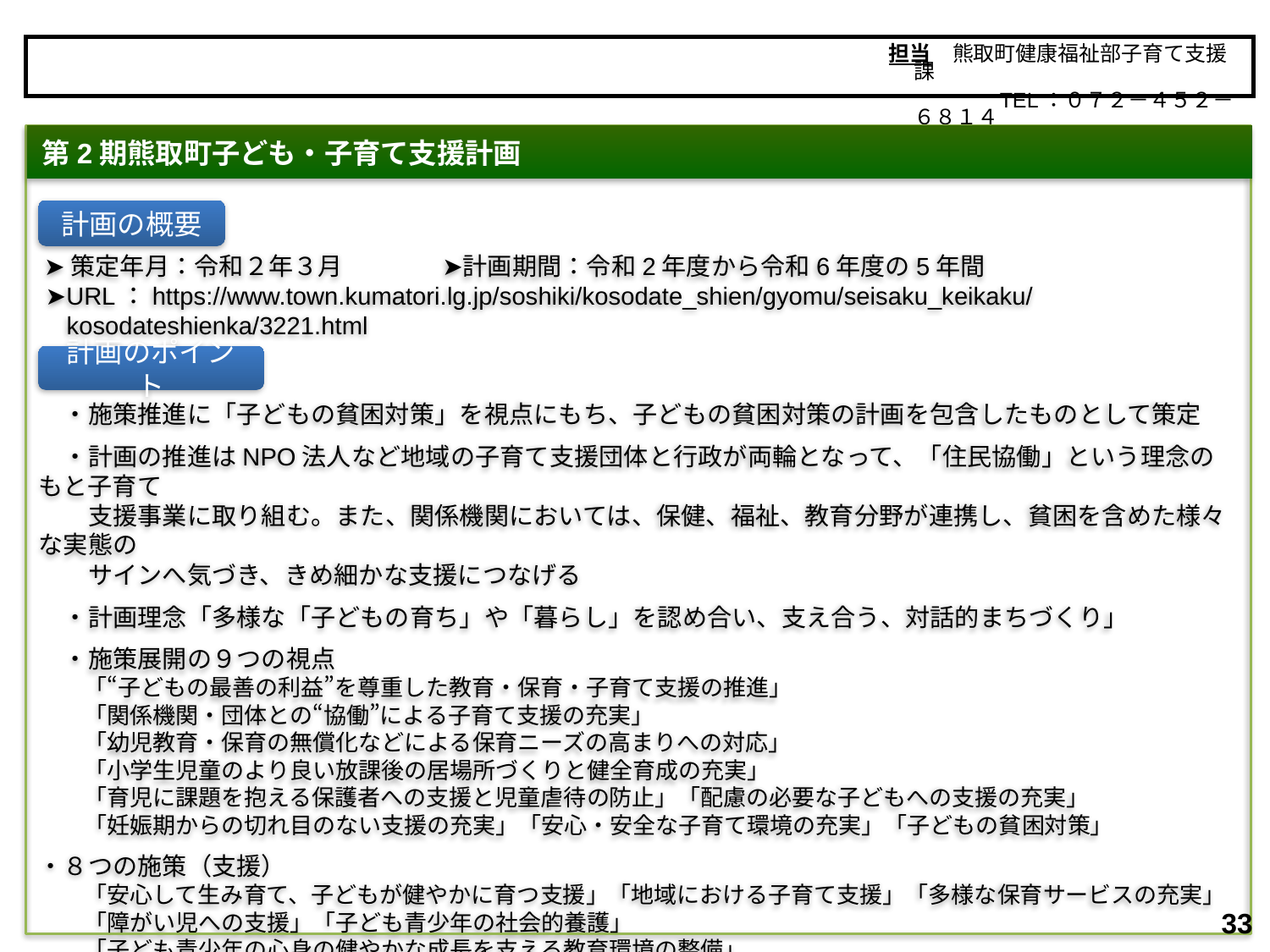

担当　熊取町健康福祉部子育て支援課
　　　　　TEL：０７２－４５２－６８１４

熊取町

 ➤策定年月：令和２年３月　　　　➤計画期間：令和2年度から令和6年度の5年間
 ➤URL：https://www.town.kumatori.lg.jp/soshiki/kosodate_shien/gyomu/seisaku_keikaku/
    kosodateshienka/3221.html

　・施策推進に「子どもの貧困対策」を視点にもち、子どもの貧困対策の計画を包含したものとして策定

　・計画の推進はNPO法人など地域の子育て支援団体と行政が両輪となって、「住民協働」という理念のもと子育て
　　支援事業に取り組む。また、関係機関においては、保健、福祉、教育分野が連携し、貧困を含めた様々な実態の
　　サインへ気づき、きめ細かな支援につなげる

　・計画理念「多様な「子どもの育ち」や「暮らし」を認め合い、支え合う、対話的まちづくり」

　・施策展開の９つの視点
　　「“子どもの最善の利益”を尊重した教育・保育・子育て支援の推進」
　　「関係機関・団体との“協働”による子育て支援の充実」
　　「幼児教育・保育の無償化などによる保育ニーズの高まりへの対応」
　　「小学生児童のより良い放課後の居場所づくりと健全育成の充実」
　　「育児に課題を抱える保護者への支援と児童虐待の防止」「配慮の必要な子どもへの支援の充実」
　　「妊娠期からの切れ目のない支援の充実」「安心・安全な子育て環境の充実」「子どもの貧困対策」

・８つの施策（支援）
　　「安心して生み育て、子どもが健やかに育つ支援」「地域における子育て支援」「多様な保育サービスの充実」
　　「障がい児への支援」「子ども青少年の社会的養護」
　　「子ども青少年の心身の健やかな成長を支える教育環境の整備」
　　「子ども青少年の社会参画への芽生えのための支援」 「子ども青少年の安全確保」
第2期熊取町子ども・子育て支援計画
計画の概要
計画のポイント
33